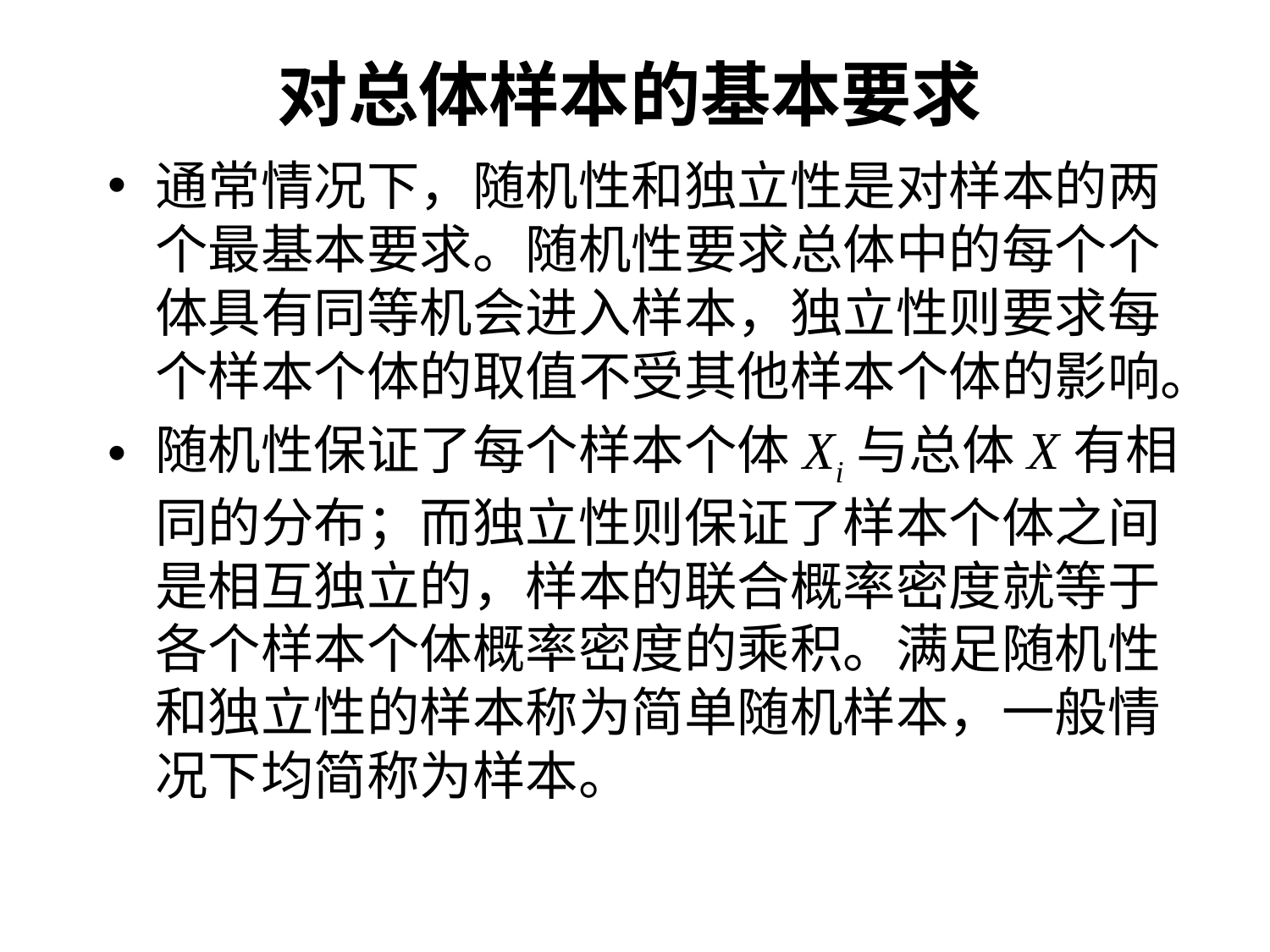

# 对总体样本的基本要求
通常情况下，随机性和独立性是对样本的两个最基本要求。随机性要求总体中的每个个体具有同等机会进入样本，独立性则要求每个样本个体的取值不受其他样本个体的影响。
随机性保证了每个样本个体Xi与总体X有相同的分布；而独立性则保证了样本个体之间是相互独立的，样本的联合概率密度就等于各个样本个体概率密度的乘积。满足随机性和独立性的样本称为简单随机样本，一般情况下均简称为样本。